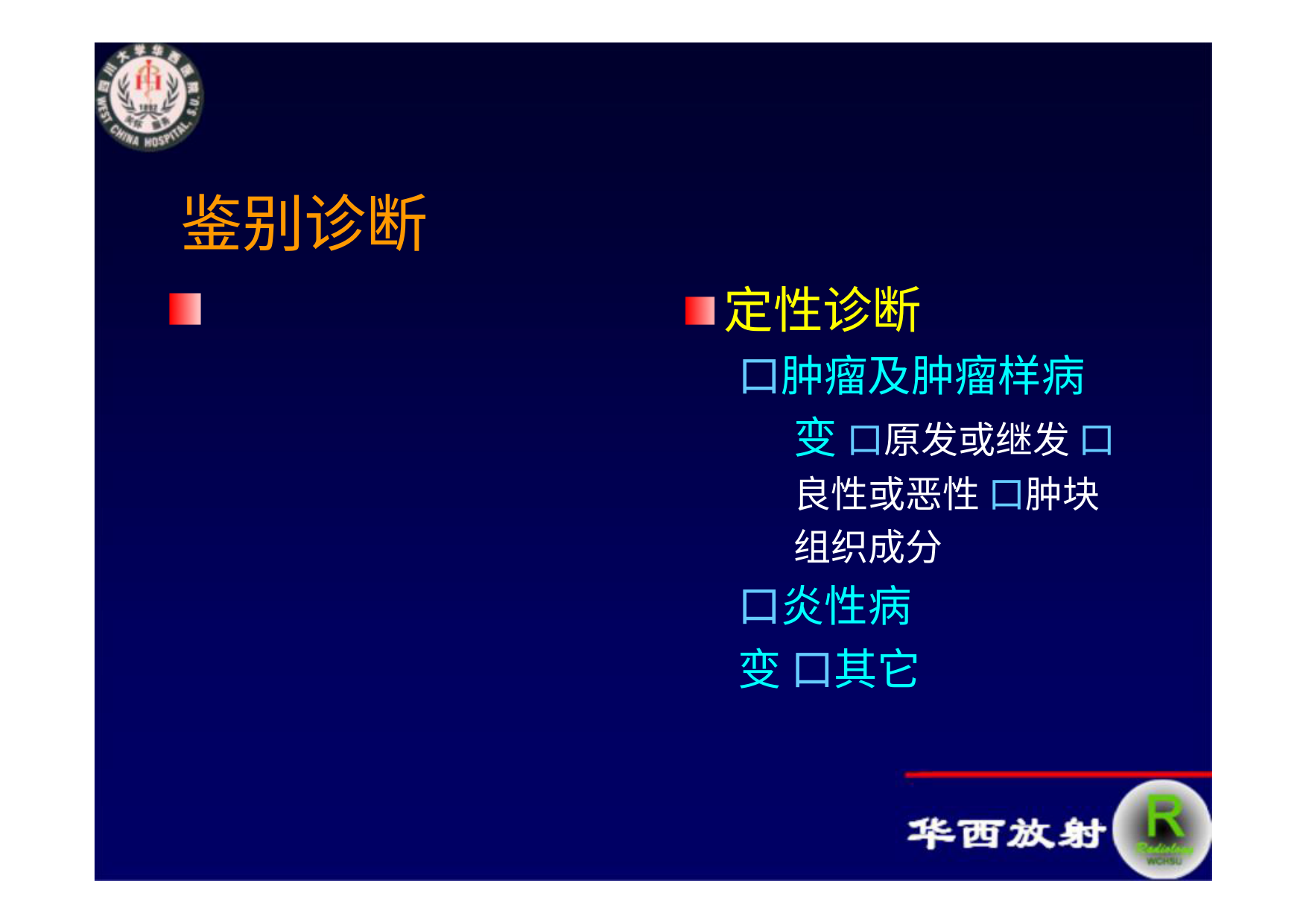

盆腔肿块鉴别诊断小结
鉴别诊断
定位诊断
口盆腔脏器来源 口肠道、膀胱、输尿管 口女性：子宫、卵巢 口男性：前列腺、精囊
口腹腔或腹膜后来源 口间叶组织 口神经组织 口淋巴组织
定性诊断
口肿瘤及肿瘤样病变 口原发或继发 口良性或恶性 口肿块组织成分
口炎性病变 口其它